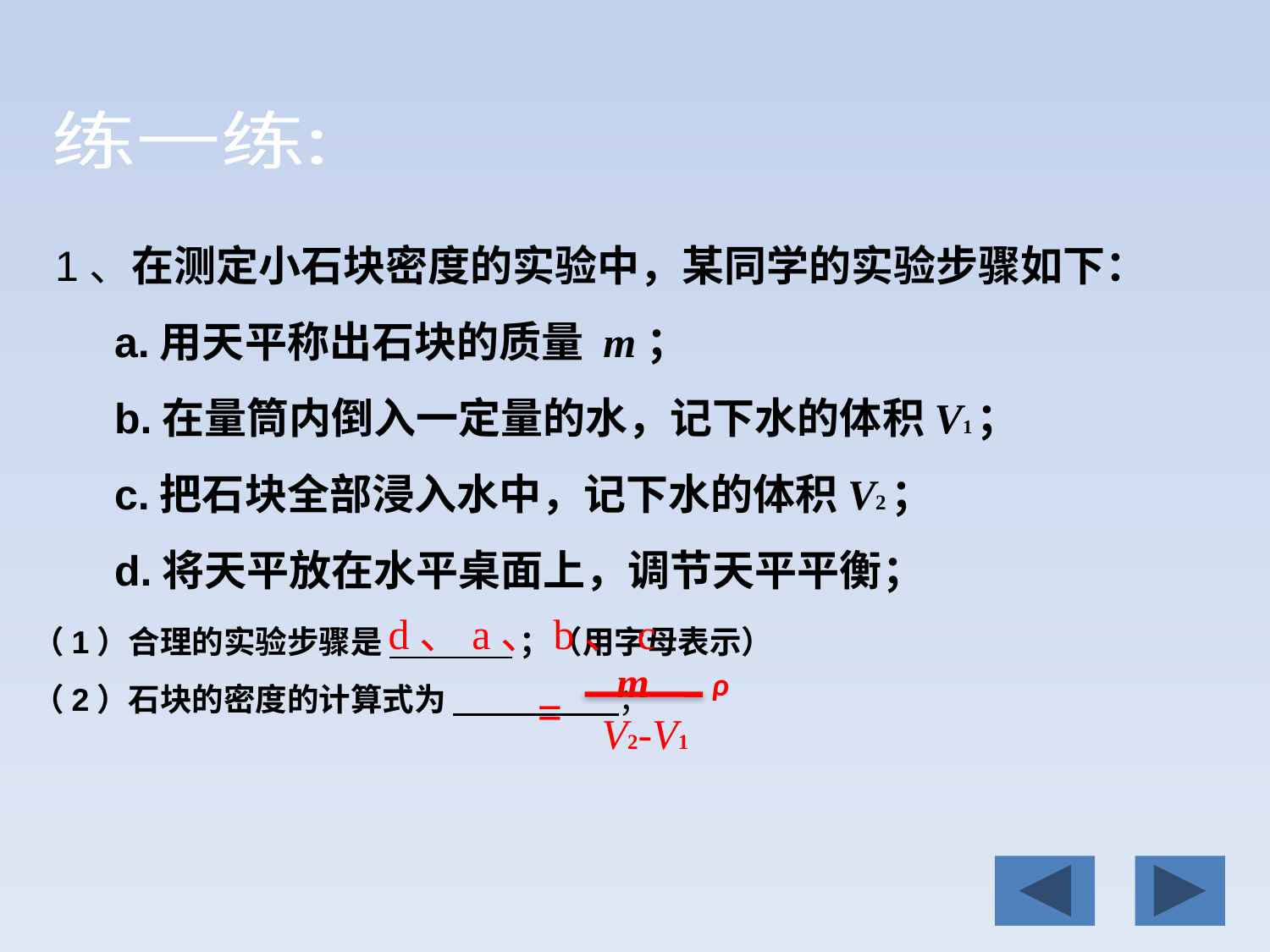

练一练:
1、在测定小石块密度的实验中，某同学的实验步骤如下：
     a.用天平称出石块的质量 m；
     b.在量筒内倒入一定量的水，记下水的体积V1；
     c.把石块全部浸入水中，记下水的体积V2；
     d.将天平放在水平桌面上，调节天平平衡；
d、a、b、c
（1）合理的实验步骤是                   ；（用字母表示）
（2）石块的密度的计算式为                        ；
m
=
V2-V1

ρ